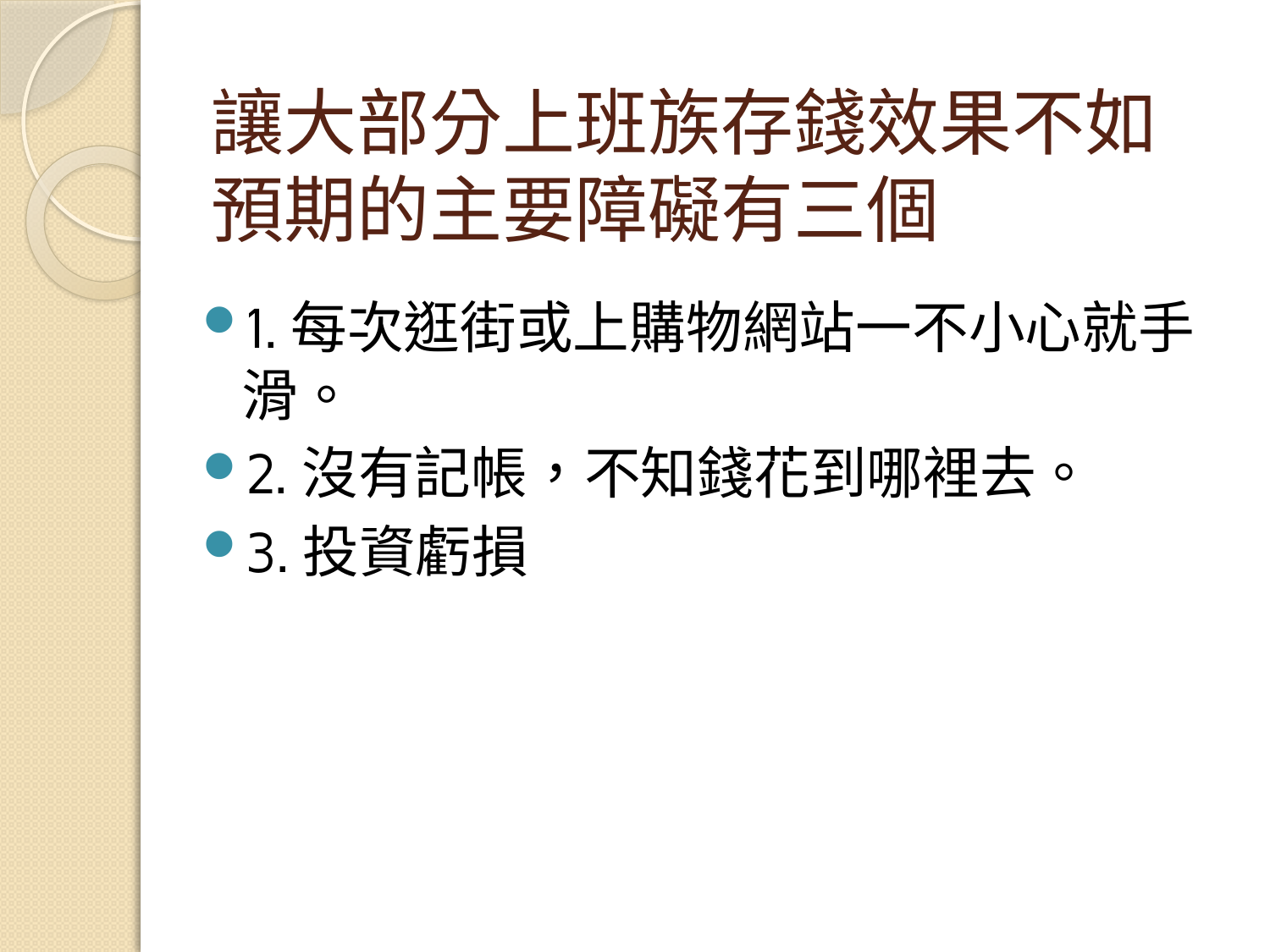

# 讓大部分上班族存錢效果不如預期的主要障礙有三個
1.每次逛街或上購物網站一不小心就手滑。
2.沒有記帳，不知錢花到哪裡去。
3.投資虧損